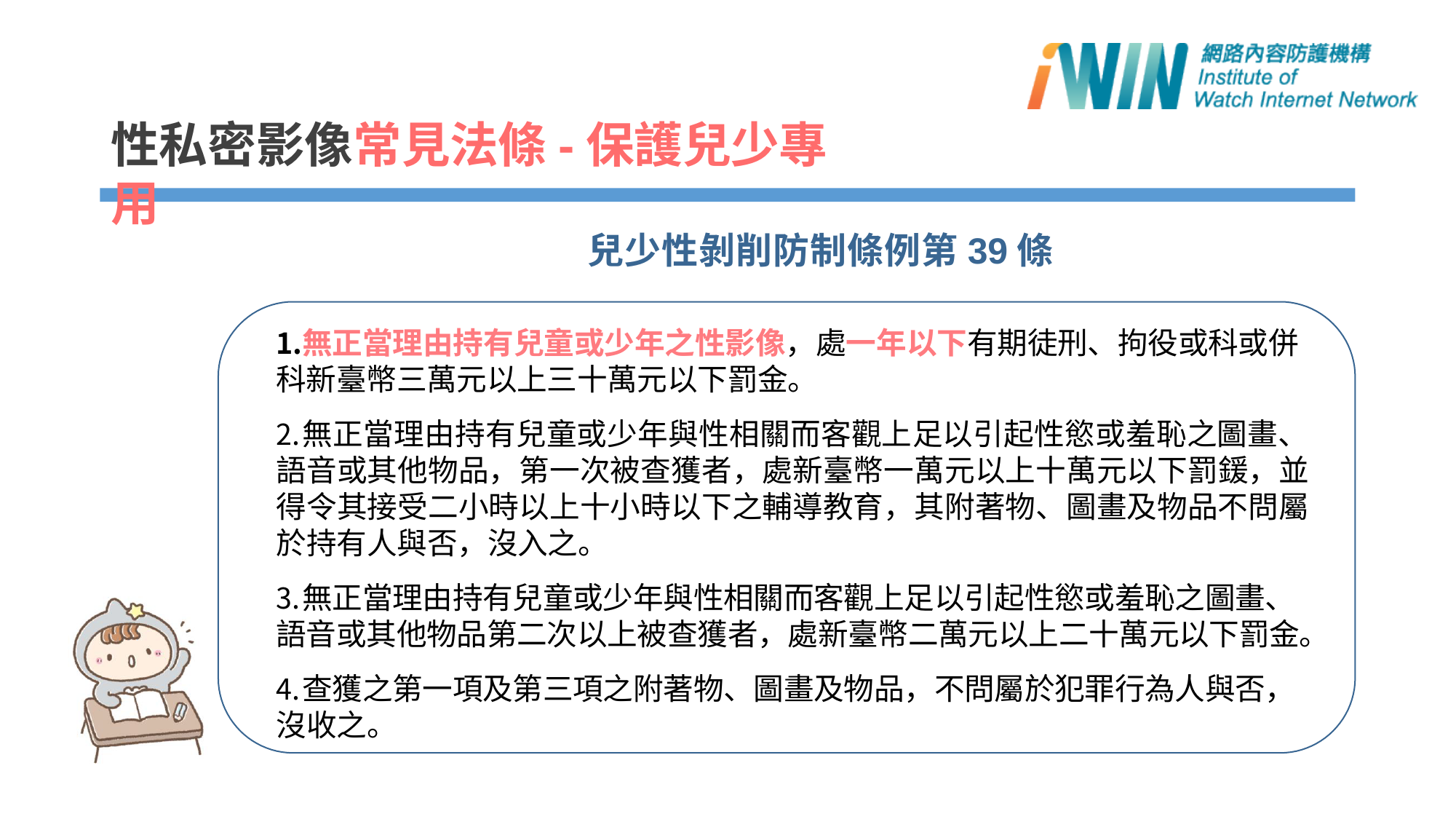

# 性私密影像常見法條-保護兒少專用

兒少性剝削防制條例第39條
	無正當理由持有兒童或少年之性影像，處一年以下有期徒刑、拘役或科或併科新臺幣三萬元以上三十萬元以下罰金。
	無正當理由持有兒童或少年與性相關而客觀上足以引起性慾或羞恥之圖畫、語音或其他物品，第一次被查獲者，處新臺幣一萬元以上十萬元以下罰鍰，並得令其接受二小時以上十小時以下之輔導教育，其附著物、圖畫及物品不問屬於持有人與否，沒入之。
	無正當理由持有兒童或少年與性相關而客觀上足以引起性慾或羞恥之圖畫、 語音或其他物品第二次以上被查獲者，處新臺幣二萬元以上二十萬元以下罰金。
	查獲之第一項及第三項之附著物、圖畫及物品，不問屬於犯罪行為人與否，沒收之。